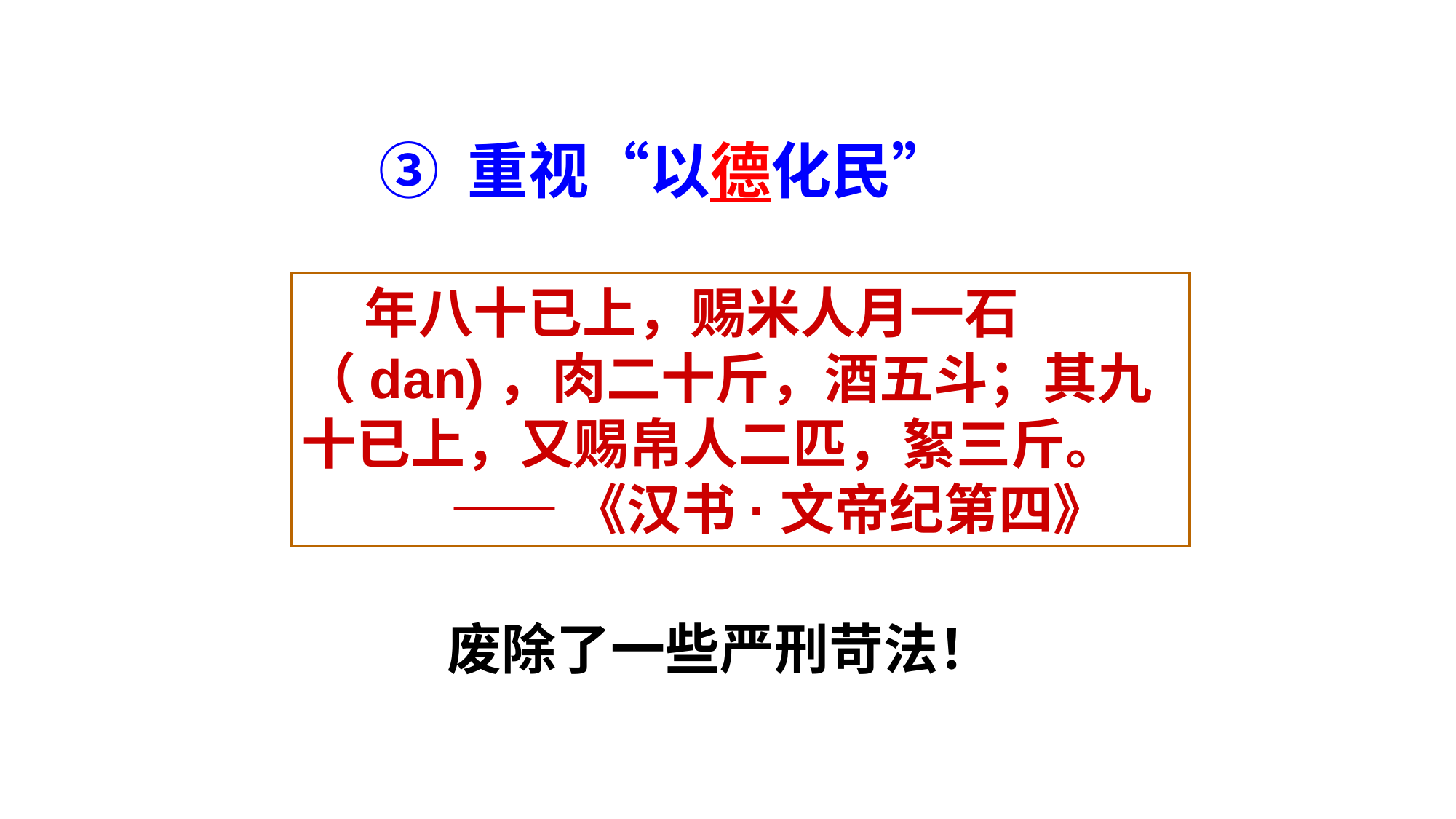

③ 重视“以德化民”
    年八十已上，赐米人月一石（dan)，肉二十斤，酒五斗；其九十已上，又赐帛人二匹，絮三斤。
            ——《汉书·文帝纪第四》
废除了一些严刑苛法！